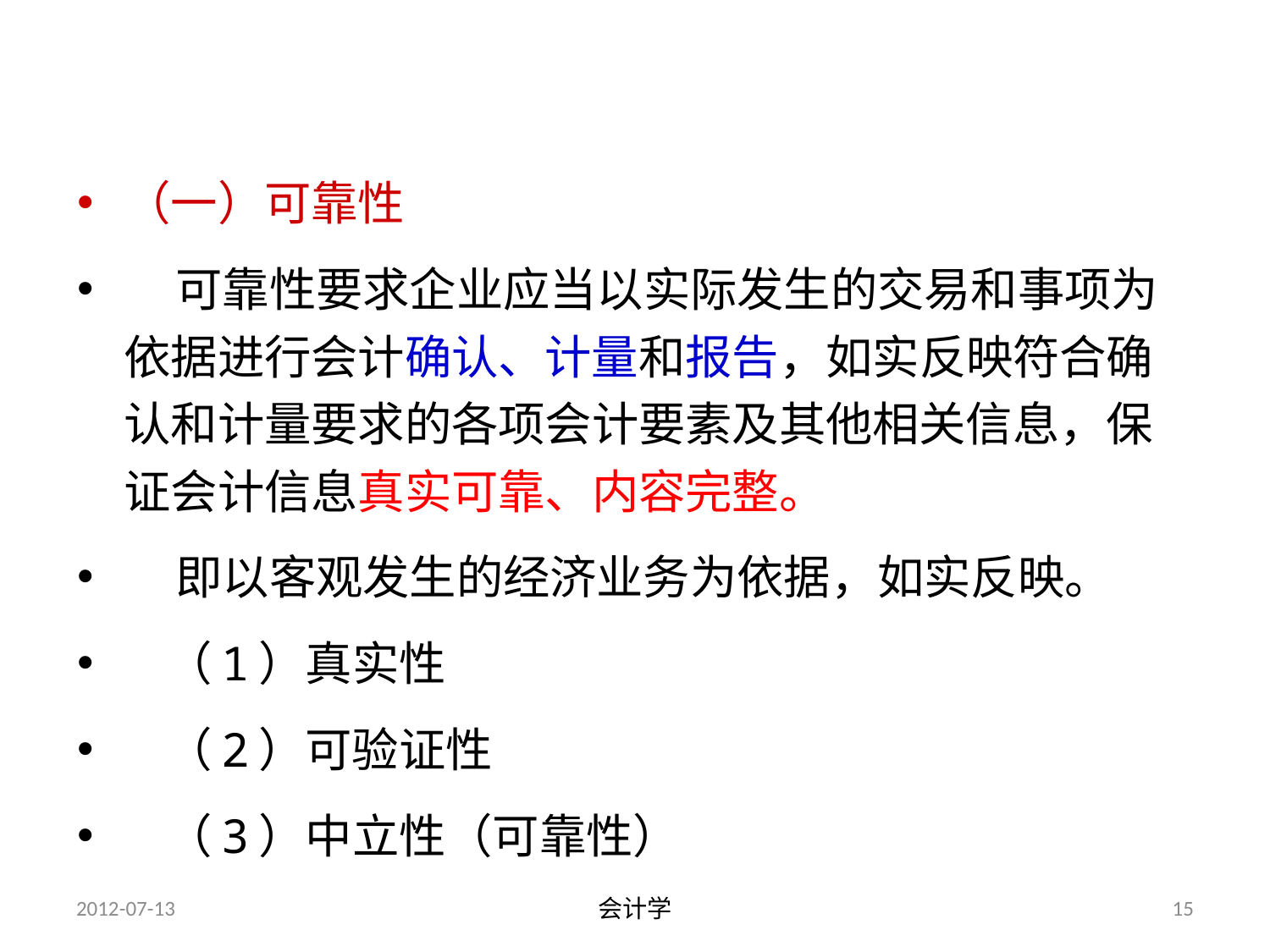

（一）可靠性
    可靠性要求企业应当以实际发生的交易和事项为依据进行会计确认、计量和报告，如实反映符合确认和计量要求的各项会计要素及其他相关信息，保证会计信息真实可靠、内容完整。
    即以客观发生的经济业务为依据，如实反映。
   （1）真实性
   （2）可验证性
   （3）中立性（可靠性）
2012-07-13
会计学
15